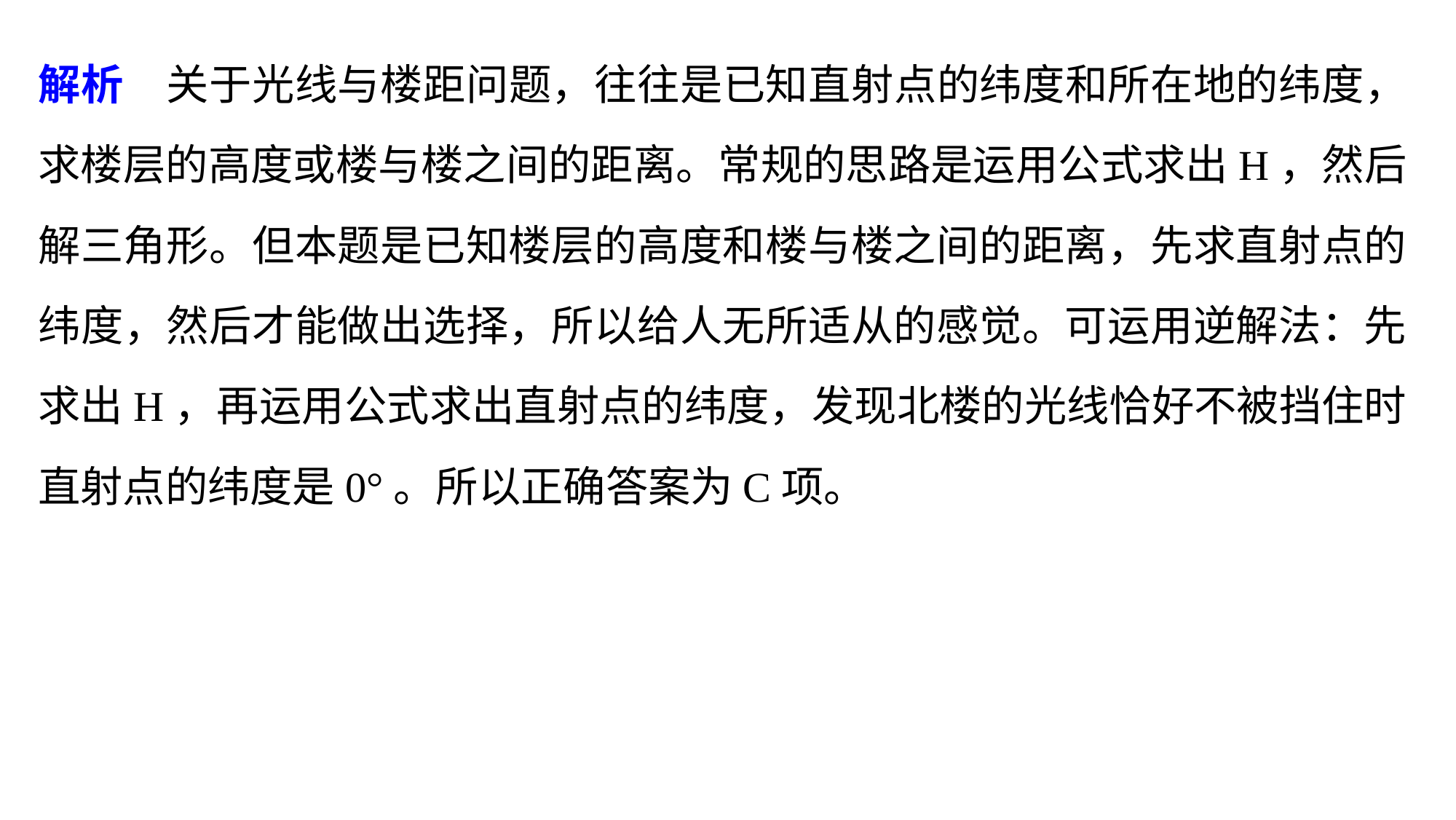

解析　关于光线与楼距问题，往往是已知直射点的纬度和所在地的纬度，求楼层的高度或楼与楼之间的距离。常规的思路是运用公式求出H，然后解三角形。但本题是已知楼层的高度和楼与楼之间的距离，先求直射点的纬度，然后才能做出选择，所以给人无所适从的感觉。可运用逆解法：先求出H，再运用公式求出直射点的纬度，发现北楼的光线恰好不被挡住时直射点的纬度是0°。所以正确答案为C项。